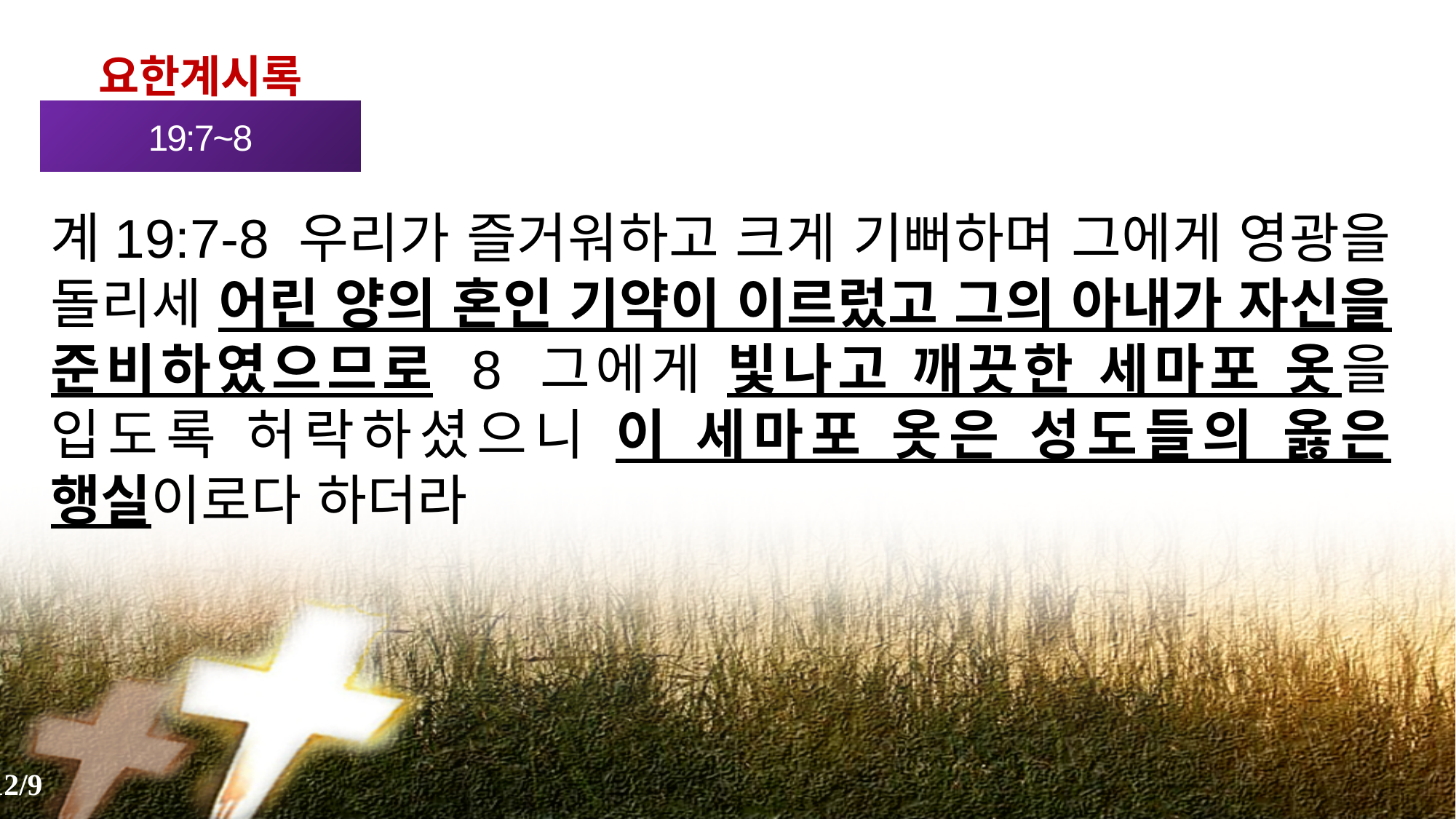

요한계시록

19:7~8
계19:7-8 우리가 즐거워하고 크게 기뻐하며 그에게 영광을 돌리세 어린 양의 혼인 기약이 이르렀고 그의 아내가 자신을 준비하였으므로 8 그에게 빛나고 깨끗한 세마포 옷을 입도록 허락하셨으니 이 세마포 옷은 성도들의 옳은 행실이로다 하더라